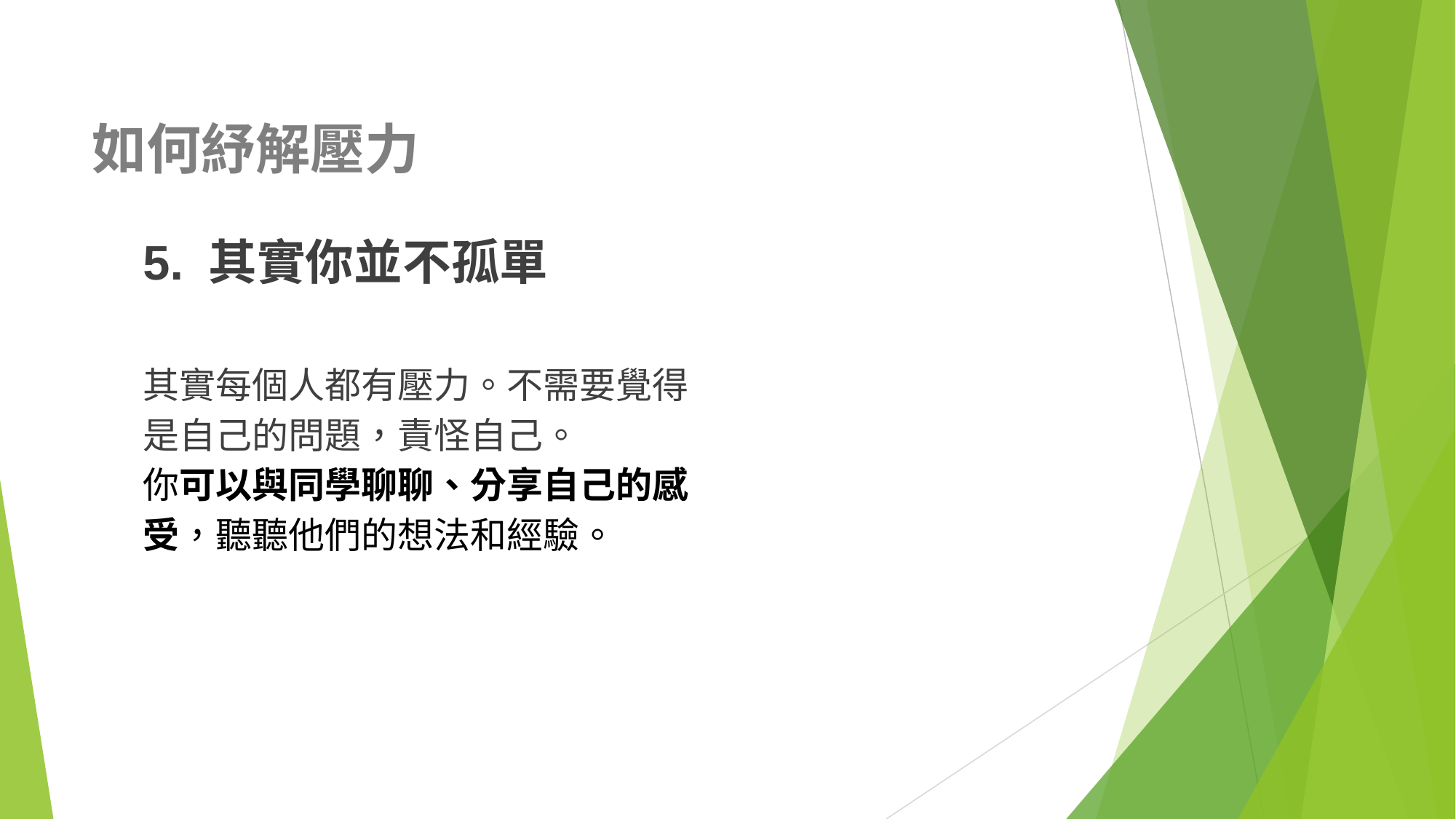

# 如何紓解壓力
5. 其實你並不孤單
其實每個人都有壓力。不需要覺得是自己的問題，責怪自己。
你可以與同學聊聊、分享自己的感受，聽聽他們的想法和經驗。